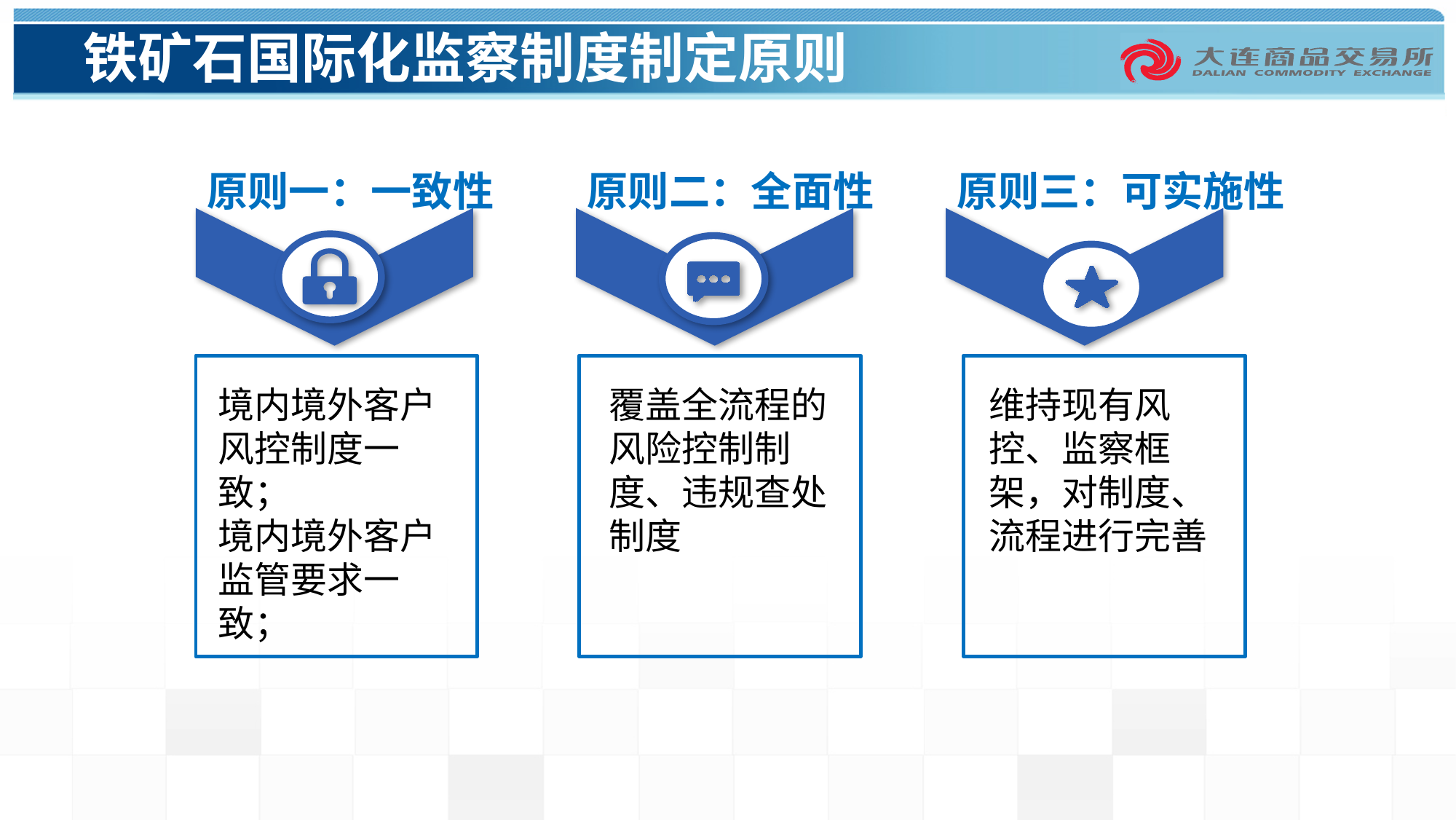

# 铁矿石国际化监察制度制定原则
原则一：一致性

原则二：全面性

原则三：可实施性

维持现有风控、监察框架，对制度、流程进行完善
境内境外客户风控制度一致；
境内境外客户监管要求一致；

覆盖全流程的风险控制制度、违规查处制度